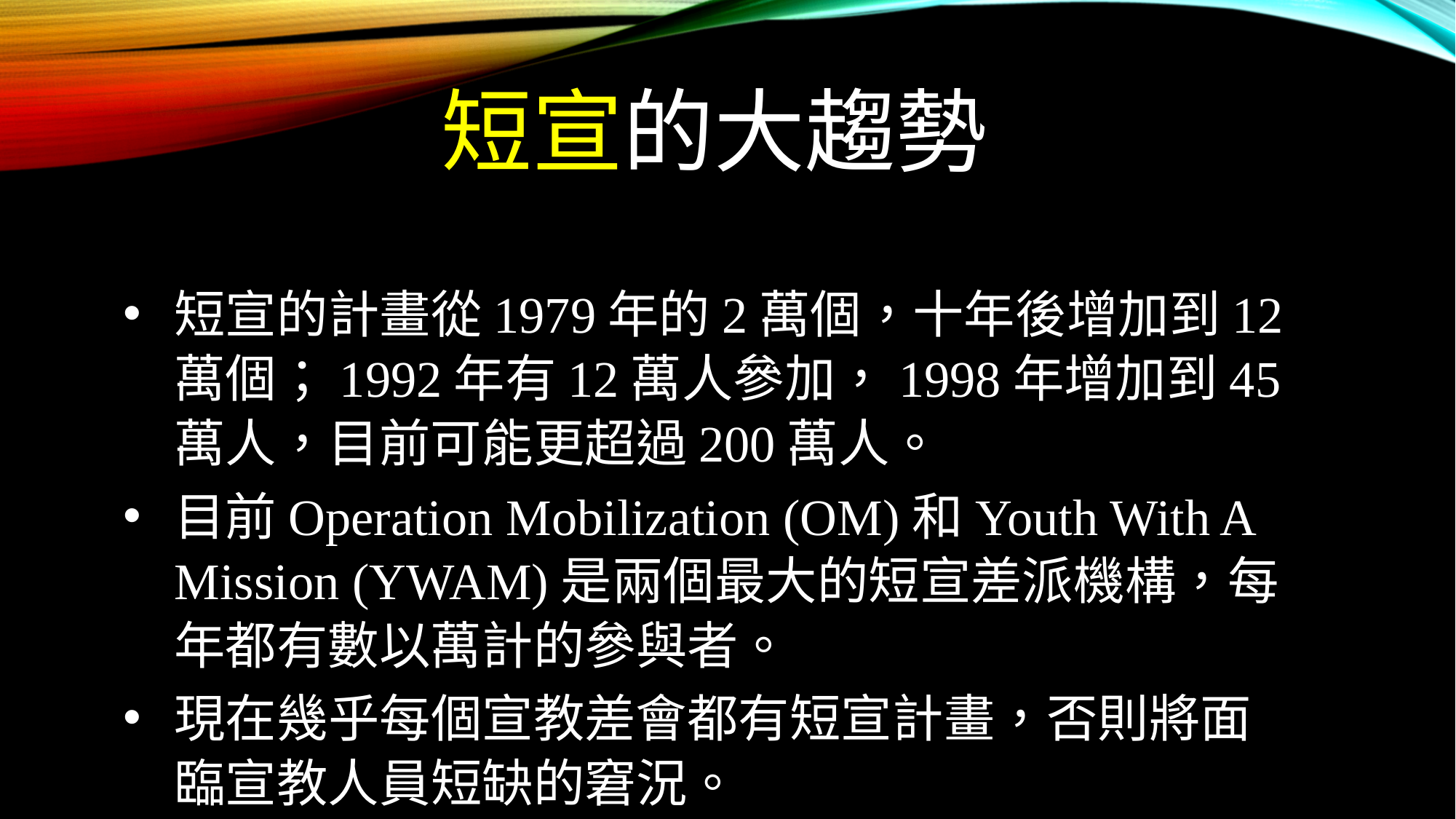

# 短宣的大趨勢
短宣的計畫從1979年的2萬個，十年後增加到12萬個；1992年有12萬人參加，1998年增加到45萬人，目前可能更超過200萬人。
目前Operation Mobilization (OM)和Youth With A Mission (YWAM)是兩個最大的短宣差派機構，每年都有數以萬計的參與者。
現在幾乎每個宣教差會都有短宣計畫，否則將面臨宣教人員短缺的窘況。